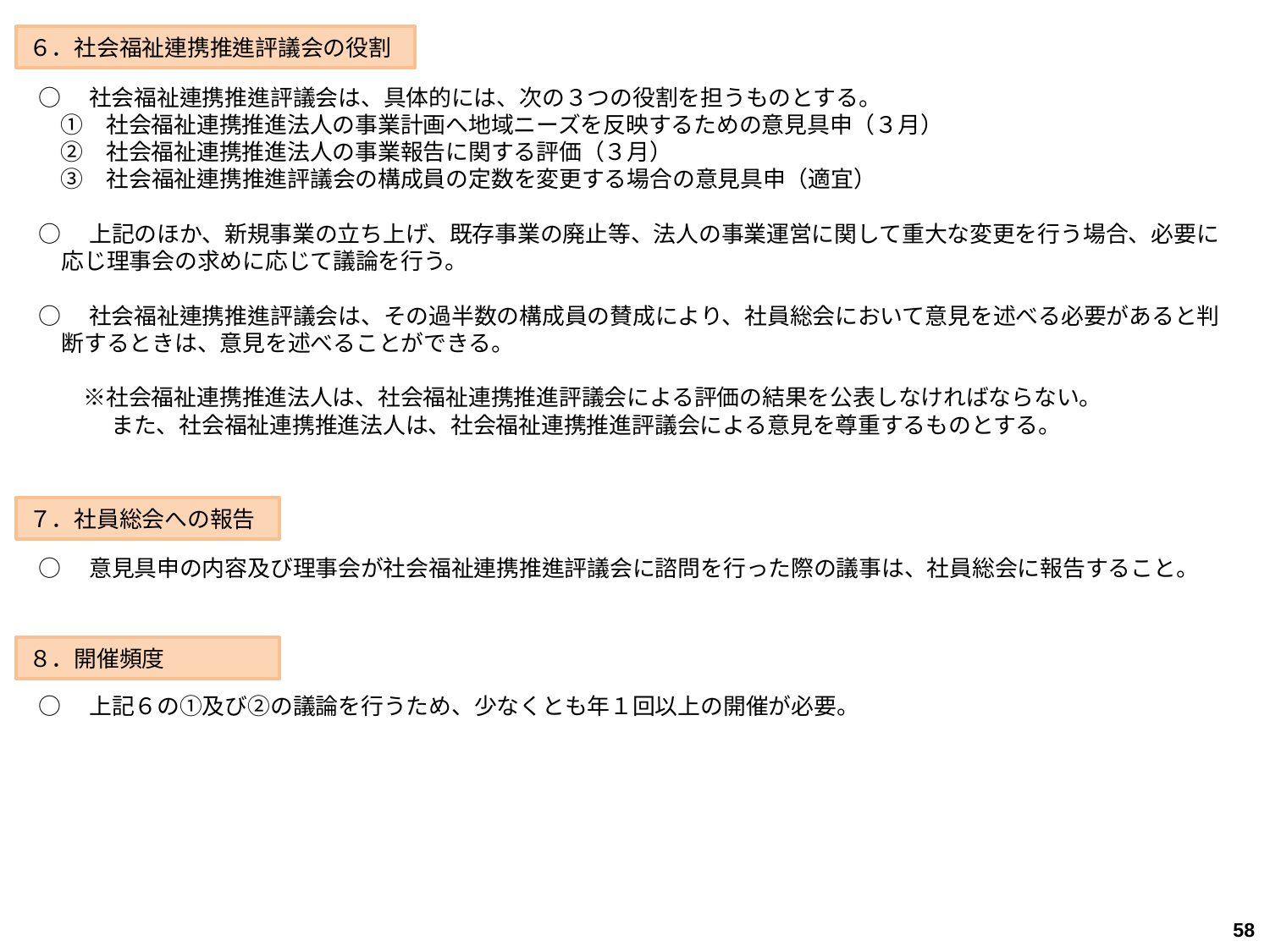

６．社会福祉連携推進評議会の役割
○　社会福祉連携推進評議会は、具体的には、次の３つの役割を担うものとする。
　①　社会福祉連携推進法人の事業計画へ地域ニーズを反映するための意見具申（３月）
　②　社会福祉連携推進法人の事業報告に関する評価（３月）
　③　社会福祉連携推進評議会の構成員の定数を変更する場合の意見具申（適宜）

○　上記のほか、新規事業の立ち上げ、既存事業の廃止等、法人の事業運営に関して重大な変更を行う場合、必要に応じ理事会の求めに応じて議論を行う。

○　社会福祉連携推進評議会は、その過半数の構成員の賛成により、社員総会において意見を述べる必要があると判断するときは、意見を述べることができる。

　　※社会福祉連携推進法人は、社会福祉連携推進評議会による評価の結果を公表しなければならない。
　　　 また、社会福祉連携推進法人は、社会福祉連携推進評議会による意見を尊重するものとする。
７．社員総会への報告
○　意見具申の内容及び理事会が社会福祉連携推進評議会に諮問を行った際の議事は、社員総会に報告すること。
８．開催頻度
○　上記６の①及び②の議論を行うため、少なくとも年１回以上の開催が必要。
58